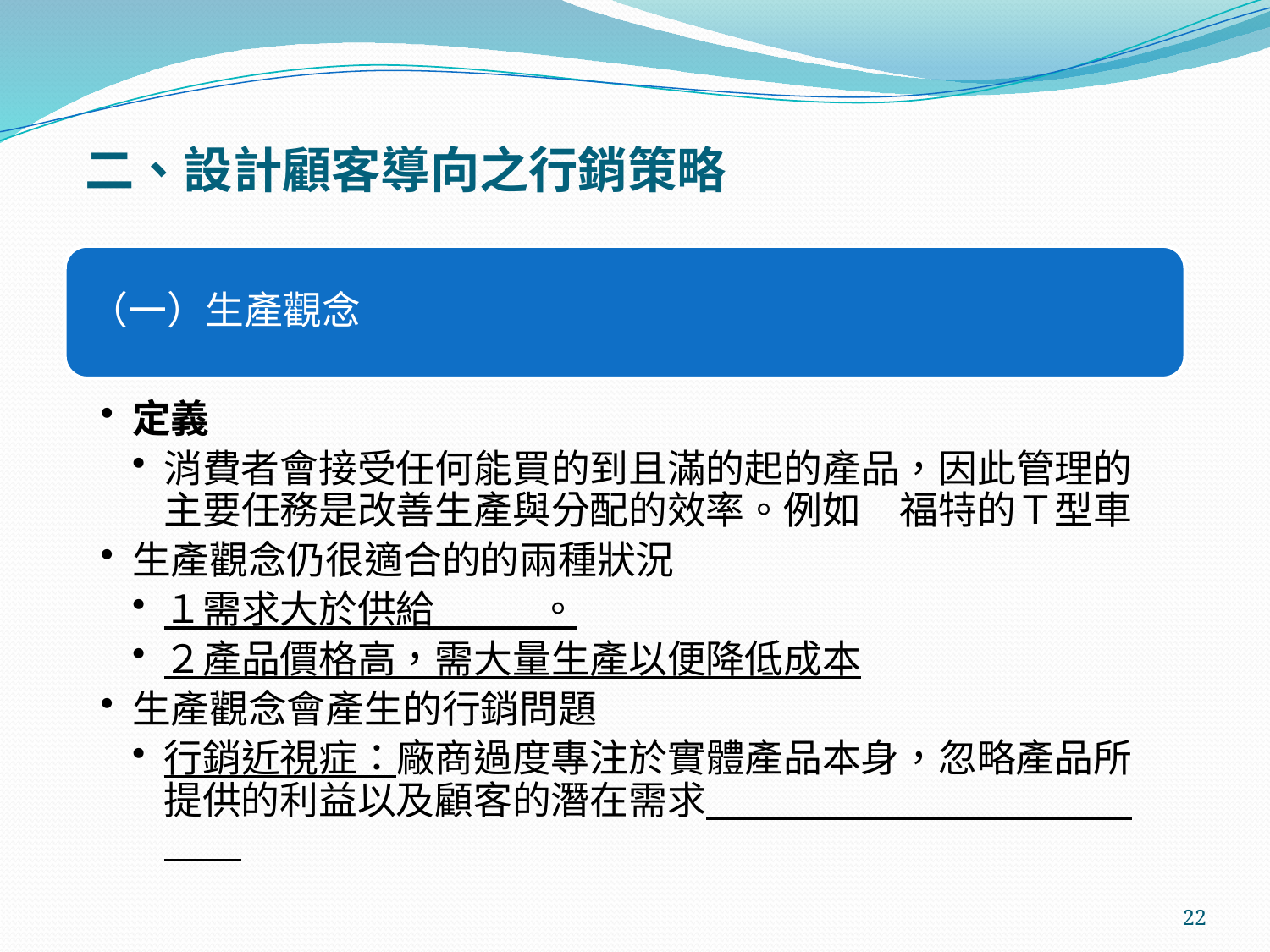

# 二、設計顧客導向之行銷策略
（一）生產觀念
定義
消費者會接受任何能買的到且滿的起的產品，因此管理的主要任務是改善生產與分配的效率。例如　福特的Ｔ型車
生產觀念仍很適合的的兩種狀況
１需求大於供給   　　。
２產品價格高，需大量生產以便降低成本
生產觀念會產生的行銷問題
行銷近視症：廠商過度專注於實體產品本身，忽略產品所提供的利益以及顧客的潛在需求
22